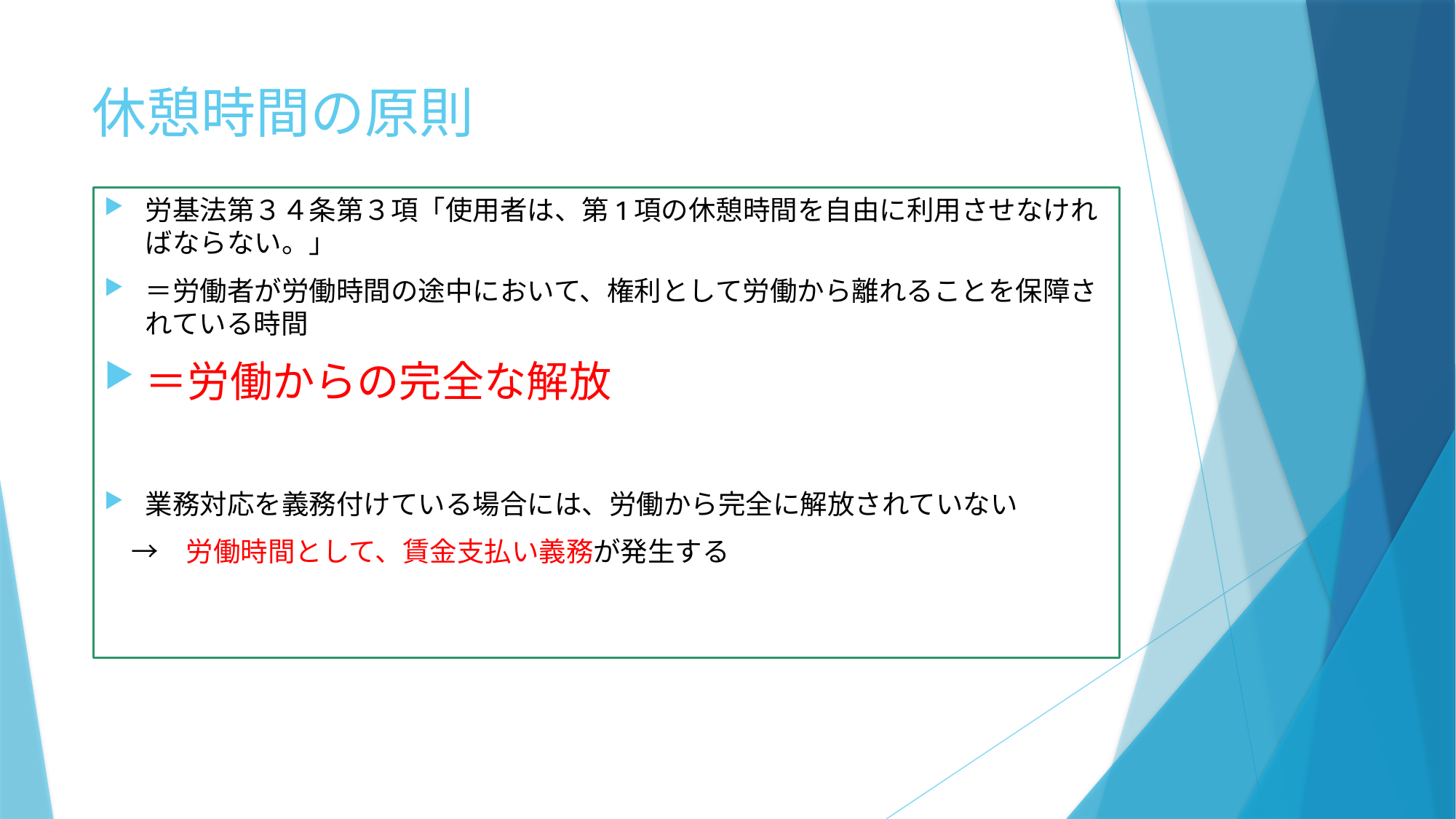

# 休憩時間の原則
労基法第３４条第３項「使用者は、第1項の休憩時間を自由に利用させなければならない。」
＝労働者が労働時間の途中において、権利として労働から離れることを保障されている時間
＝労働からの完全な解放

業務対応を義務付けている場合には、労働から完全に解放されていない
　→　労働時間として、賃金支払い義務が発生する